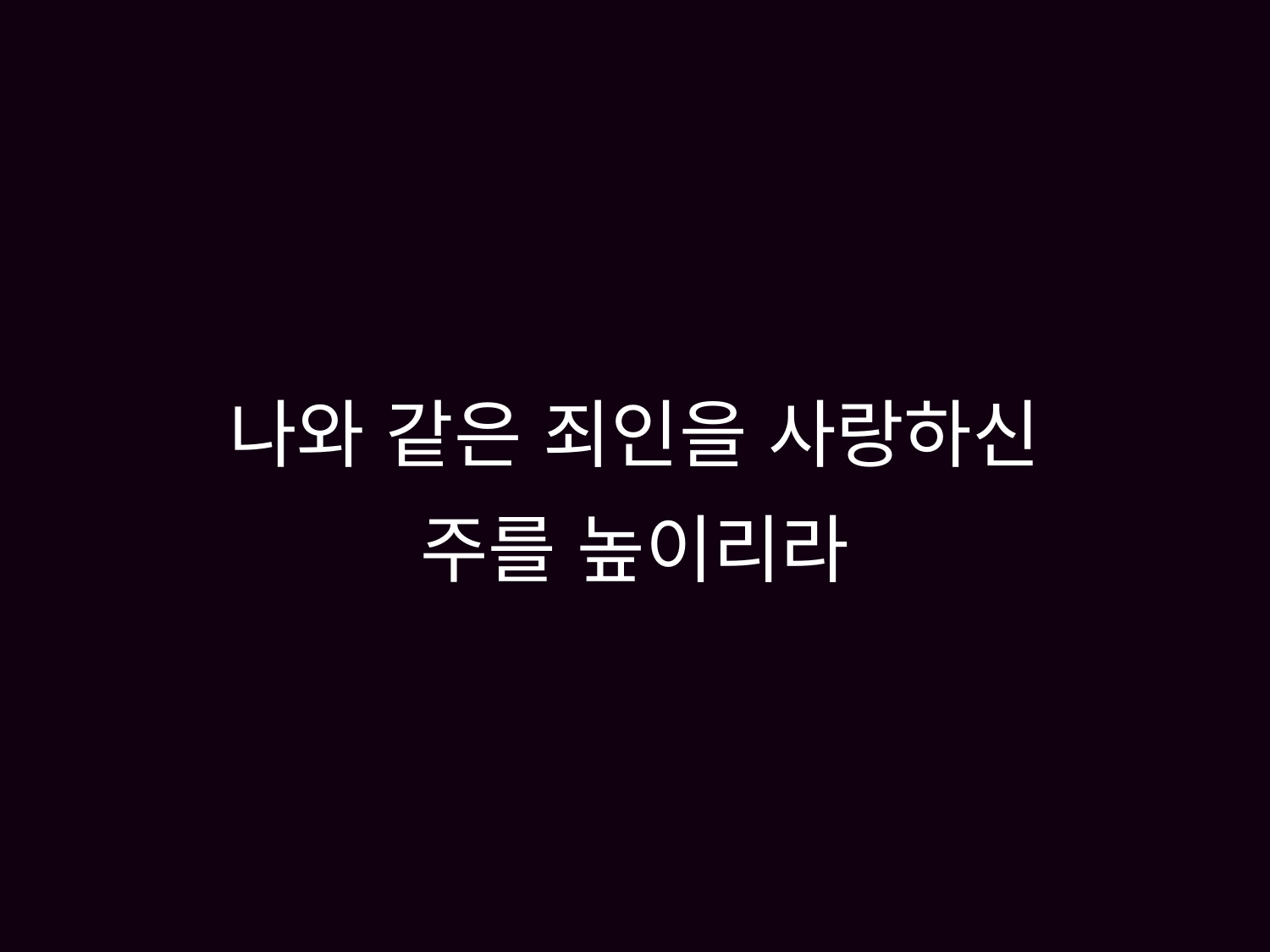

# 나와 같은 죄인을 사랑하신 주를 높이리라